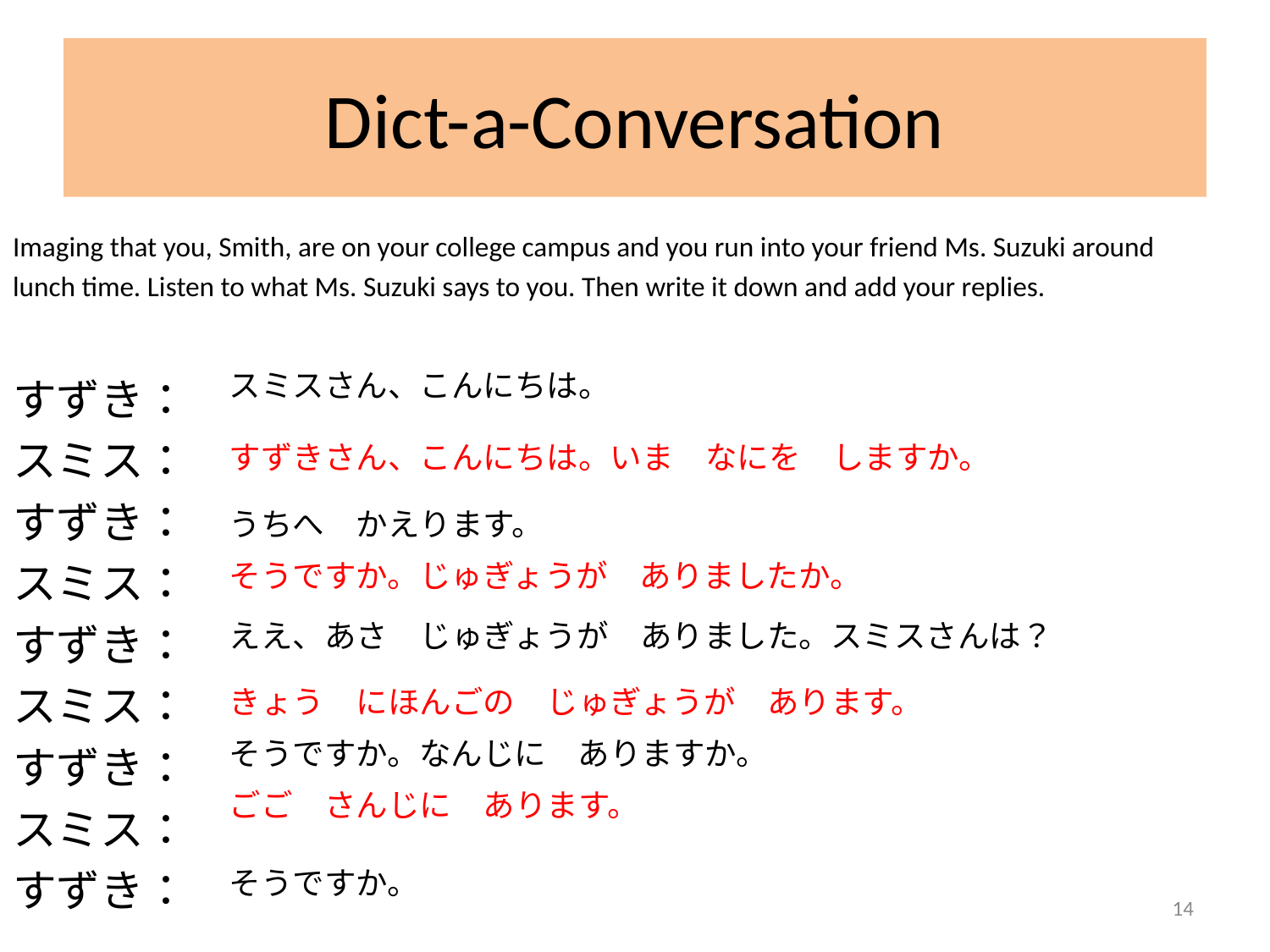

# Dict-a-Conversation
Imaging that you, Smith, are on your college campus and you run into your friend Ms. Suzuki around
lunch time. Listen to what Ms. Suzuki says to you. Then write it down and add your replies.

すずき：
スミス：
すずき：
スミス：
すずき：
スミス：
すずき：
スミス：
すずき：

スミスさん、こんにちは。
すずきさん、こんにちは。いま　なにを　しますか。
うちへ　かえります。
そうですか。じゅぎょうが　ありましたか。
ええ、あさ　じゅぎょうが　ありました。スミスさんは？
きょう　にほんごの　じゅぎょうが　あります。
そうですか。なんじに　ありますか。
ごご　さんじに　あります。
そうですか。
14